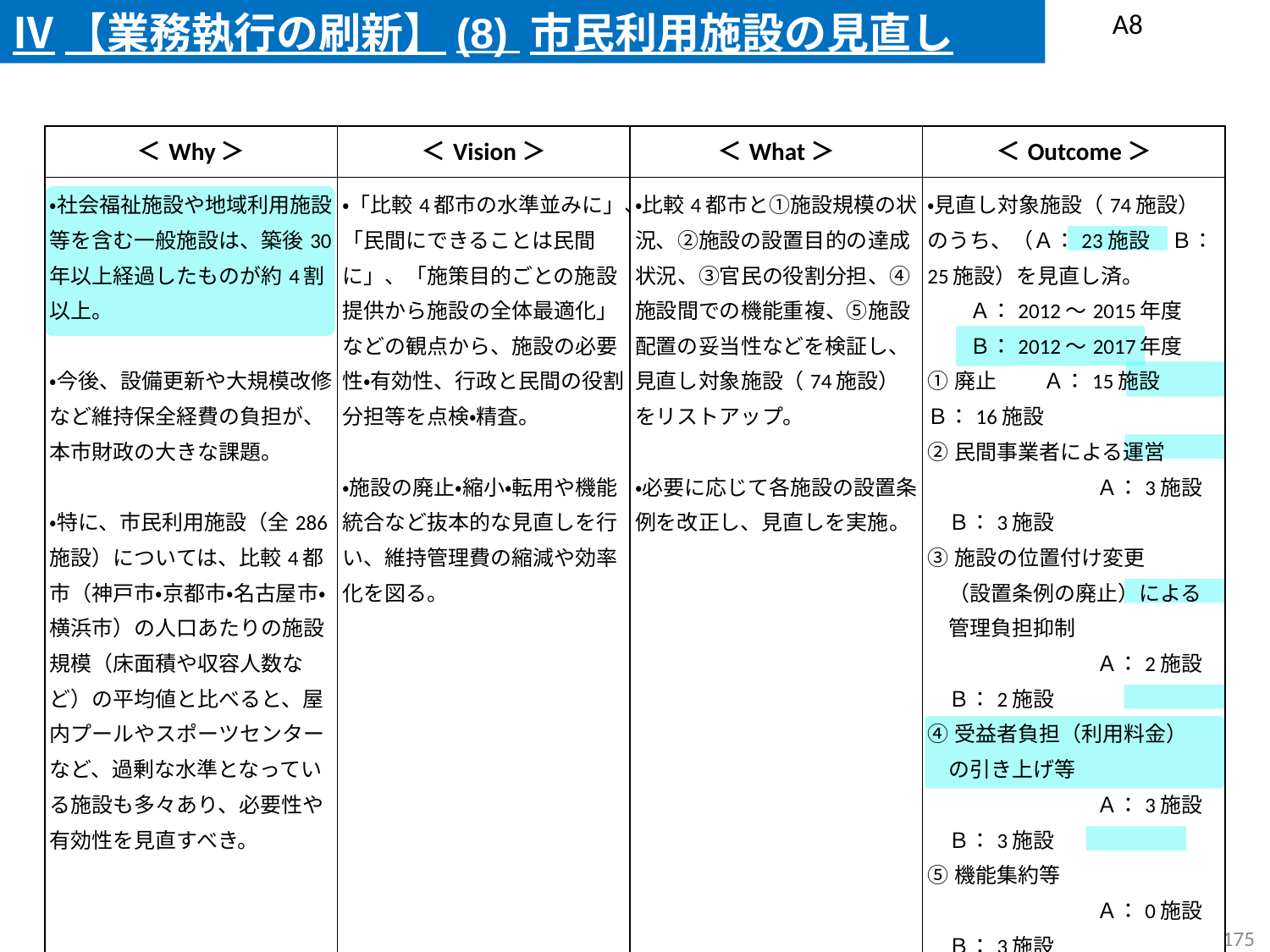

Ⅳ【業務執行の刷新】(8) 市民利用施設の見直し
A8
| ＜Why＞ | ＜Vision＞ | ＜What＞ | ＜Outcome＞ |
| --- | --- | --- | --- |
| ・社会福祉施設や地域利用施設等を含む一般施設は、築後30年以上経過したものが約4割以上。 ・今後、設備更新や大規模改修など維持保全経費の負担が、本市財政の大きな課題。 ・特に、市民利用施設（全286施設）については、比較4都市（神戸市・京都市・名古屋市・横浜市）の人口あたりの施設規模（床面積や収容人数など）の平均値と比べると、屋内プールやスポーツセンターなど、過剰な水準となっている施設も多々あり、必要性や有効性を見直すべき。 | ・「比較4都市の水準並みに」、「民間にできることは民間に」、「施策目的ごとの施設提供から施設の全体最適化」などの観点から、施設の必要性・有効性、行政と民間の役割分担等を点検・精査。 ・施設の廃止・縮小・転用や機能統合など抜本的な見直しを行い、維持管理費の縮減や効率化を図る。 | ・比較4都市と①施設規模の状況、②施設の設置目的の達成状況、③官民の役割分担、④施設間での機能重複、⑤施設配置の妥当性などを検証し、見直し対象施設（74施設）をリストアップ。 ・必要に応じて各施設の設置条例を改正し、見直しを実施。 | ・見直し対象施設（74施設）のうち、（Ａ：23施設　Ｂ：25施設）を見直し済。 　　Ａ：2012～2015年度 　　Ｂ：2012～2017年度 ①廃止 　　Ａ：15施設　Ｂ：16施設 ②民間事業者による運営 　　　　　　　　Ａ：3施設　Ｂ：3施設 ③施設の位置付け変更 　（設置条例の廃止）による 　管理負担抑制 　　　　　　　　Ａ：2施設　Ｂ：2施設 ④受益者負担（利用料金） 　の引き上げ等 　　　 　　　　　　　　Ａ：3施設　Ｂ：3施設 ⑤機能集約等 　　　　　　　　Ａ：0施設　Ｂ：3施設 ・残る（Ａ：51施設　Ｂ：47施設）についても、引き続き検討中。 |

175